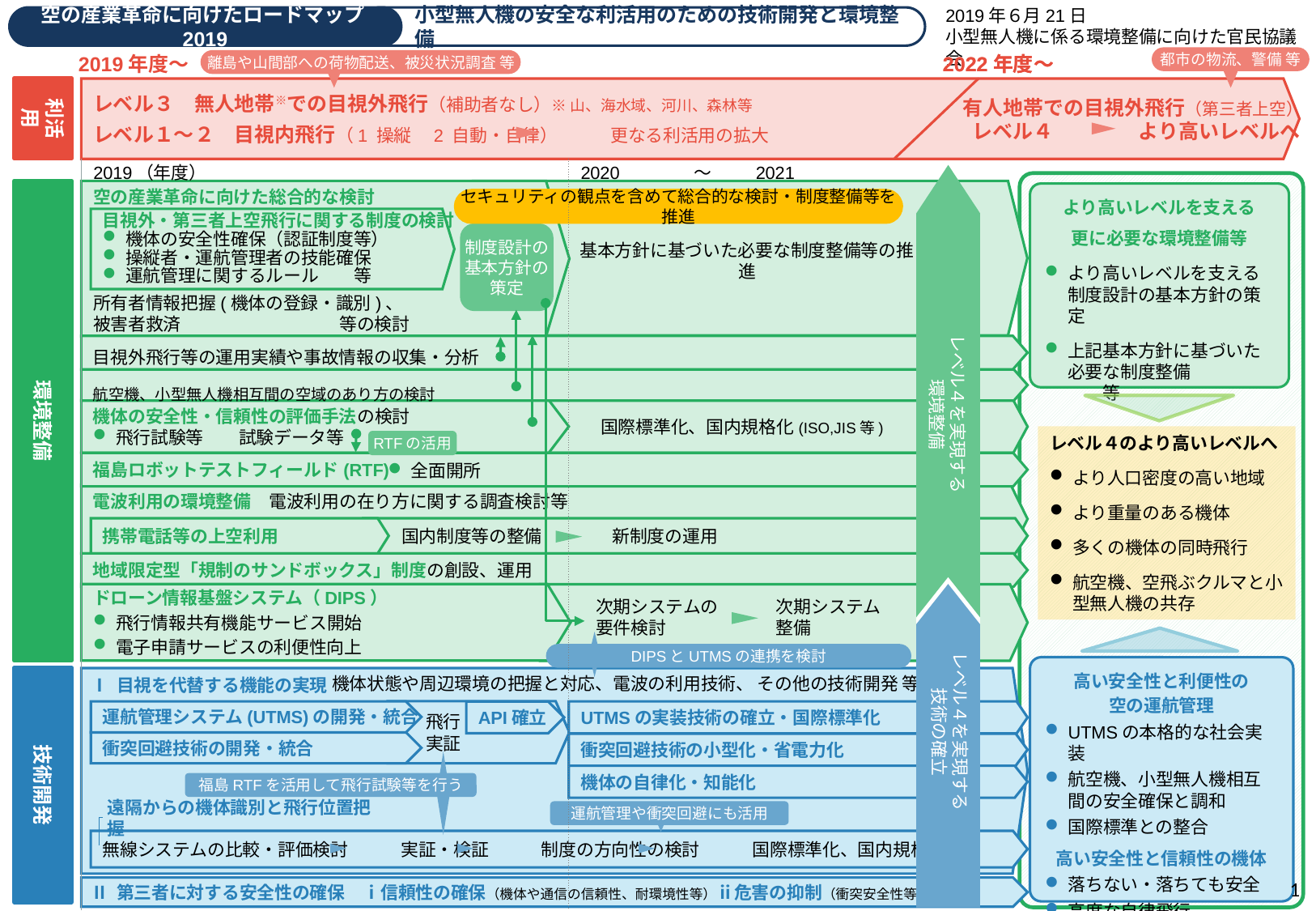

2019年６月21日
小型無人機に係る環境整備に向けた官民協議会
空の産業革命に向けたロードマップ2019
小型無人機の安全な利活用のための技術開発と環境整備
2022年度～
2022年度～
2019年度～
都市の物流、警備 等
離島や山間部への荷物配送、被災状況調査 等
有人地帯での目視外飛行（第三者上空）

利活用
レベル３　無人地帯※での目視外飛行（補助者なし）※ 山、海水域、河川、森林等
レベル１～２　目視内飛行（1 操縦　2 自動・自律）　　　更なる利活用の拡大

レベル４　 　　　より高いレベルへ

| 2019（年度） | 2020　　　　～　　 2021 |
| --- | --- |
|  |  |
|  |  |
|  |  |

レベル４を実現する
環境整備
レベル４を実現する
技術の確立

環境整備
空の産業革命に向けた総合的な検討

所有者情報把握(機体の登録・識別)、
被害者救済　　　　　　　　　等の検討

より高いレベルを支える
更に必要な環境整備等
より高いレベルを支える制度設計の基本方針の策定
上記基本方針に基づいた必要な制度整備　　　　　　等
セキュリティの観点を含めて総合的な検討・制度整備等を推進
目視外・第三者上空飛行に関する制度の検討
機体の安全性確保（認証制度等）
操縦者・運航管理者の技能確保
運航管理に関するルール　　等
基本方針に基づいた必要な制度整備等の推進
制度設計の
基本方針の策定

目視外飛行等の運用実績や事故情報の収集・分析

航空機、小型無人機相互間の空域のあり方の検討

機体の安全性・信頼性の評価手法の検討
飛行試験等　　試験データ等
　国際標準化、国内規格化(ISO,JIS等)
レベル４のより高いレベルへ
より人口密度の高い地域
より重量のある機体
多くの機体の同時飛行
航空機、空飛ぶクルマと小型無人機の共存
RTFの活用

福島ロボットテストフィールド(RTF)
全面開所

電波利用の環境整備　電波利用の在り方に関する調査検討等
携帯電話等の上空利用
国内制度等の整備　　　　新制度の運用

地域限定型「規制のサンドボックス」制度の創設、運用
ドローン情報基盤システム（DIPS）
飛行情報共有機能サービス開始
電子申請サービスの利便性向上

次期システム
整備
次期システムの
要件検討

DIPSとUTMSの連携を検討
高い安全性と利便性の
空の運航管理
UTMSの本格的な社会実装
航空機、小型無人機相互間の安全確保と調和
国際標準との整合
高い安全性と信頼性の機体
落ちない・落ちても安全
高度な自律飛行
機体状態や周辺環境の把握と対応、電波の利用技術、 その他の技術開発 等
技術開発
Ⅰ 目視を代替する機能の実現
飛行
実証
運航管理システム(UTMS)の開発・統合
UTMSの実装技術の確立・国際標準化
API確立

衝突回避技術の開発・統合
衝突回避技術の小型化・省電力化

機体の自律化・知能化
福島RTFを活用して飛行試験等を行う
遠隔からの機体識別と飛行位置把握
運航管理や衝突回避にも活用

無線システムの比較・評価検討　　　実証・検証　　　制度の方向性の検討　　　国際標準化、国内規格化

1
Ⅱ 第三者に対する安全性の確保　ⅰ信頼性の確保（機体や通信の信頼性、耐環境性等）ⅱ危害の抑制（衝突安全性等）